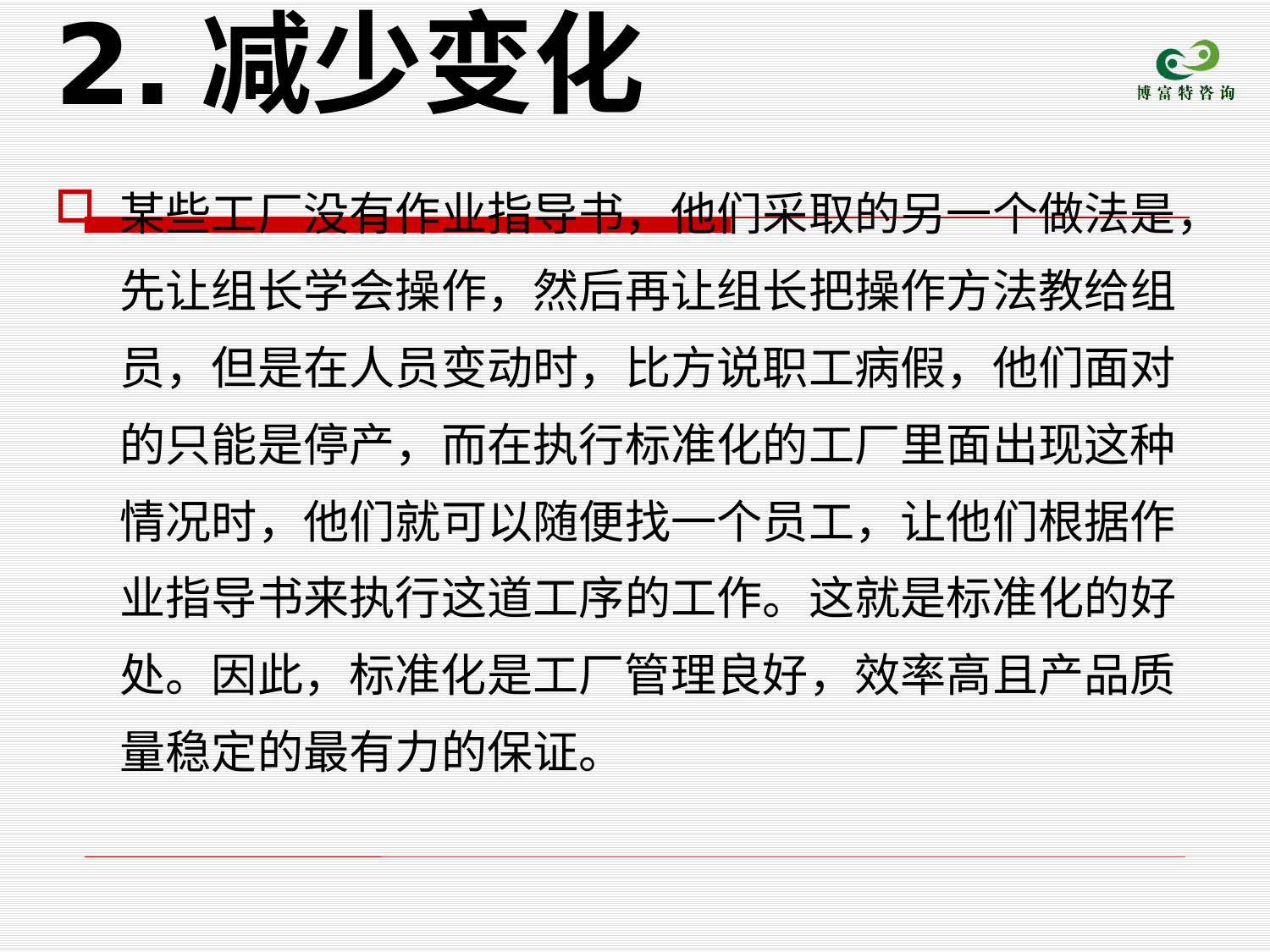

# 2.减少变化
某些工厂没有作业指导书，他们采取的另一个做法是，先让组长学会操作，然后再让组长把操作方法教给组员，但是在人员变动时，比方说职工病假，他们面对的只能是停产，而在执行标准化的工厂里面出现这种情况时，他们就可以随便找一个员工，让他们根据作业指导书来执行这道工序的工作。这就是标准化的好处。因此，标准化是工厂管理良好，效率高且产品质量稳定的最有力的保证。
567